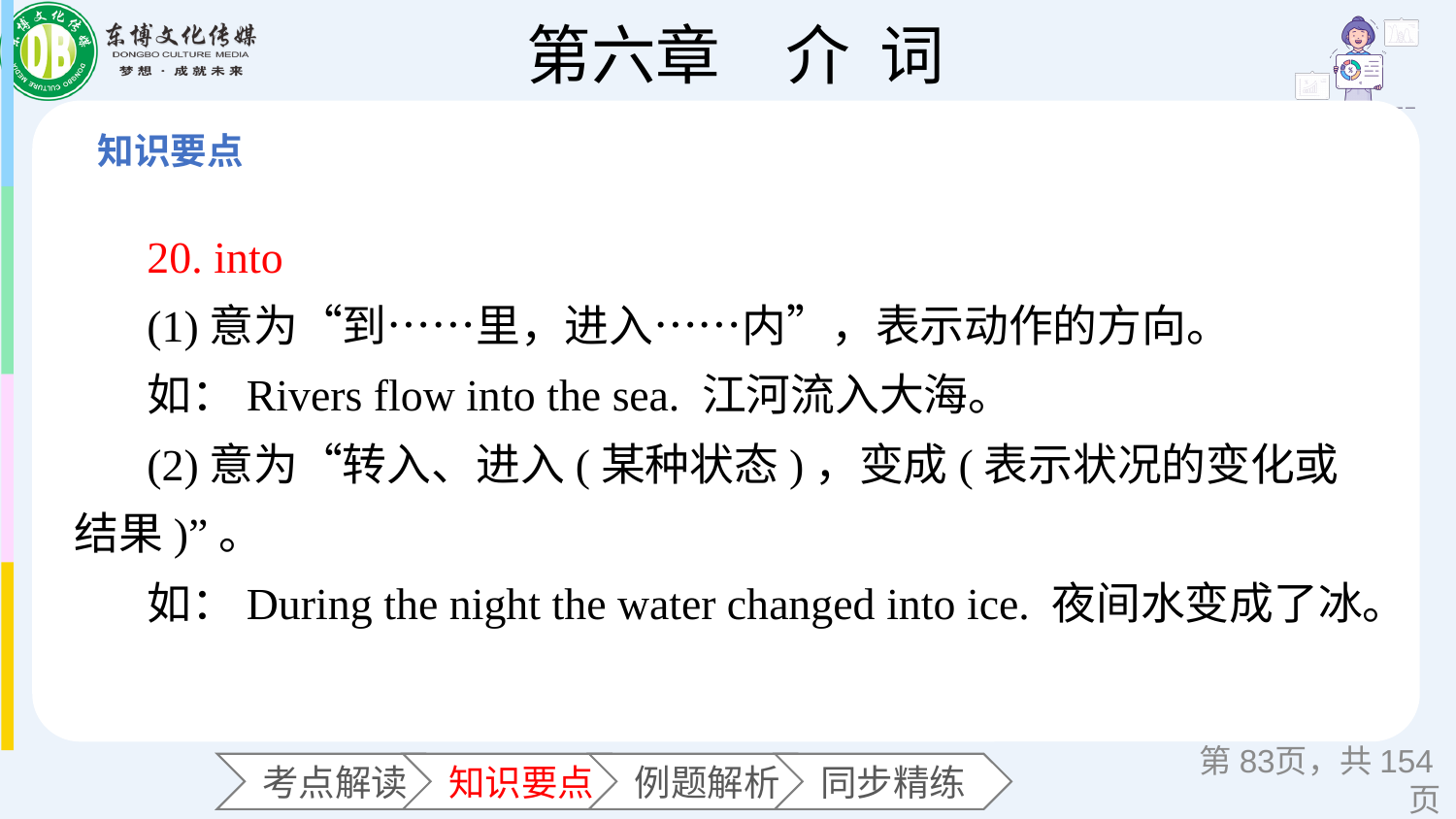

20. into
(1)意为“到……里，进入……内”，表示动作的方向。
如：Rivers flow into the sea. 江河流入大海。
(2)意为“转入、进入(某种状态)，变成(表示状况的变化或结果)”。
如：During the night the water changed into ice. 夜间水变成了冰。
第83页，共154页